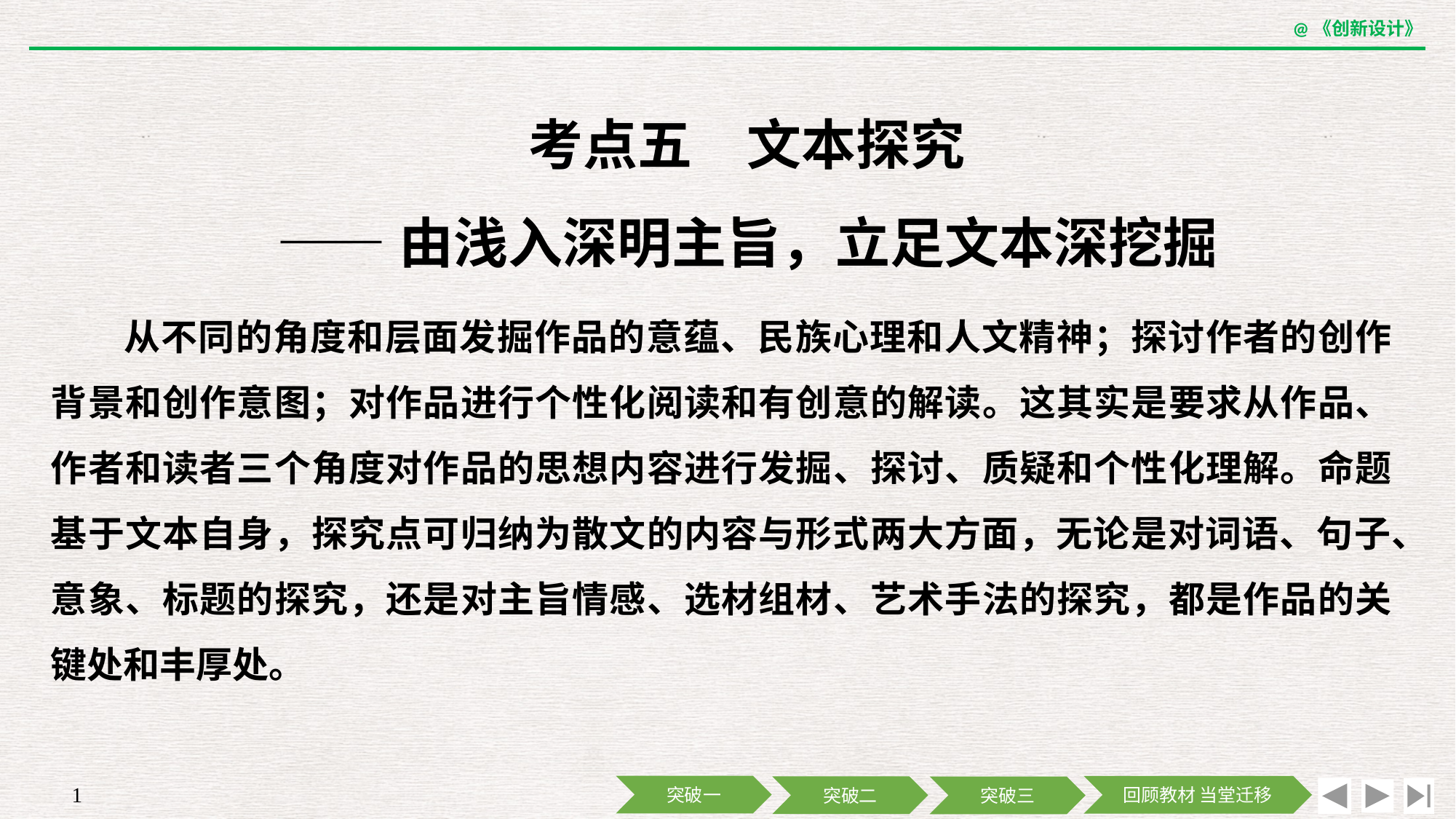

考点五　文本探究
——由浅入深明主旨，立足文本深挖掘
从不同的角度和层面发掘作品的意蕴、民族心理和人文精神；探讨作者的创作背景和创作意图；对作品进行个性化阅读和有创意的解读。这其实是要求从作品、作者和读者三个角度对作品的思想内容进行发掘、探讨、质疑和个性化理解。命题基于文本自身，探究点可归纳为散文的内容与形式两大方面，无论是对词语、句子、意象、标题的探究，还是对主旨情感、选材组材、艺术手法的探究，都是作品的关键处和丰厚处。